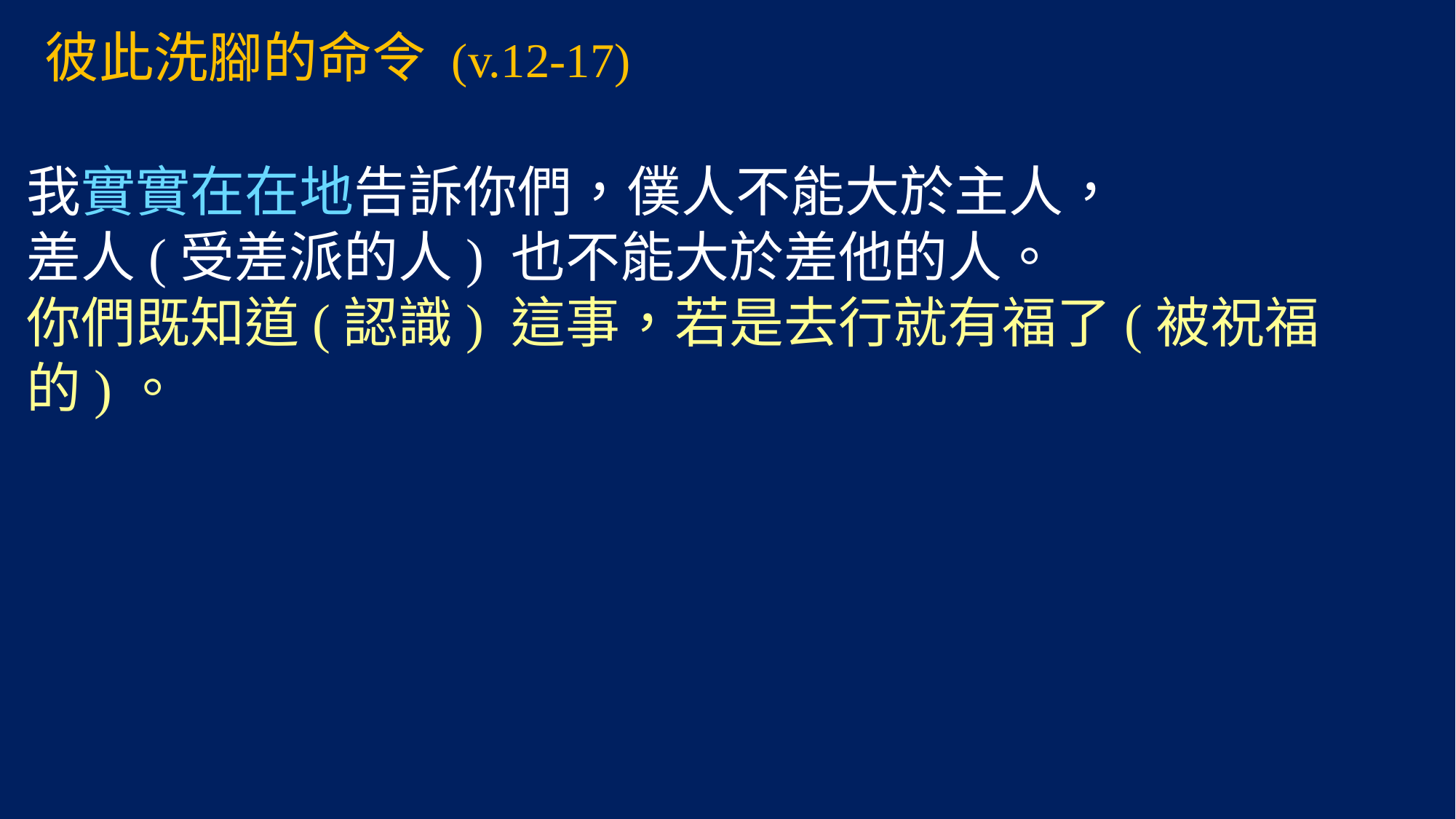

# 彼此洗腳的命令 (v.12-17)

我實實在在地告訴你們，僕人不能大於主人，
差人(受差派的人) 也不能大於差他的人。
你們既知道(認識) 這事，若是去行就有福了(被祝福的)。